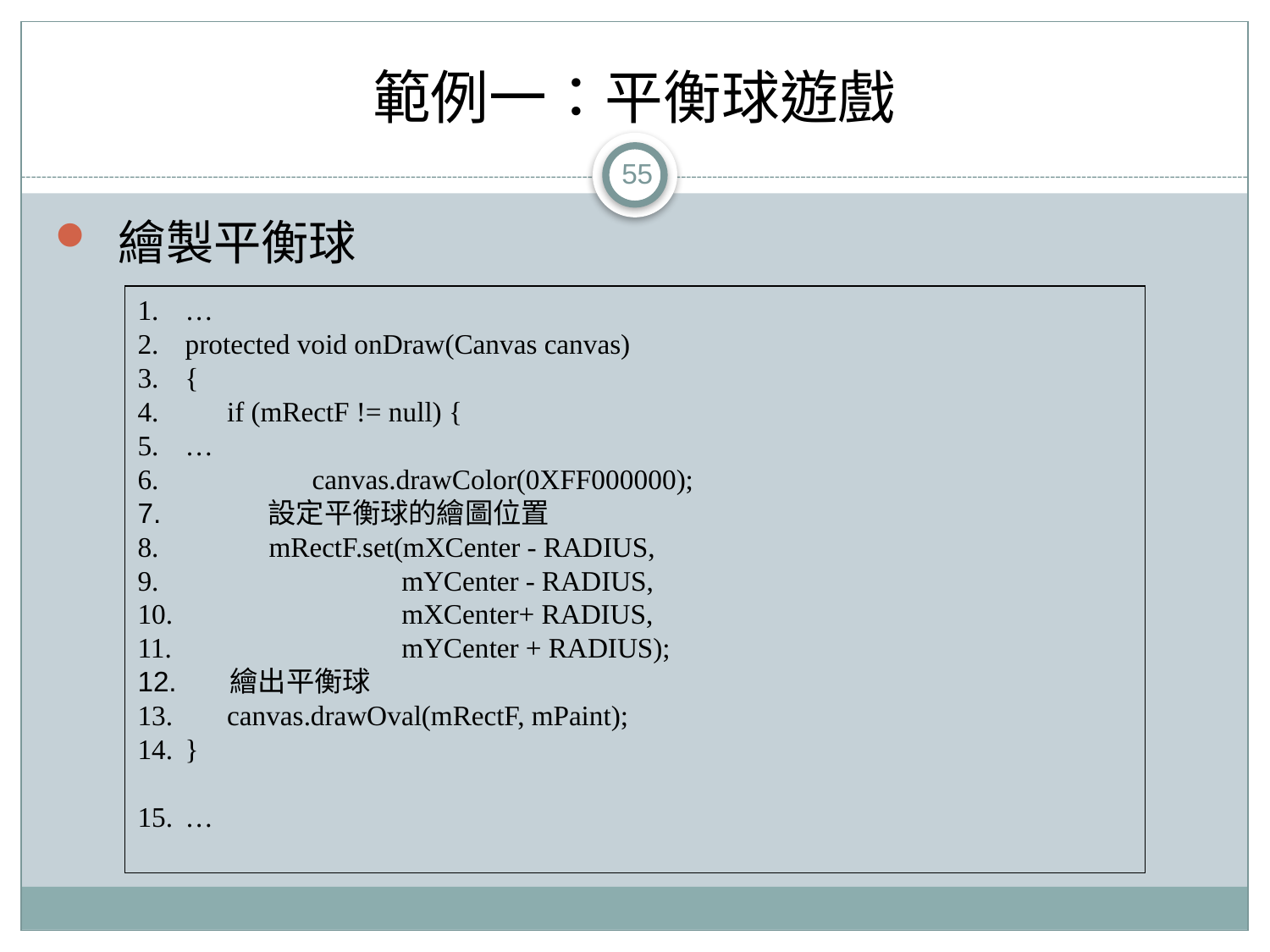

# 範例一：平衡球遊戲
55
繪製平衡球

…
protected void onDraw(Canvas canvas)
{
      if (mRectF != null) {
…
	canvas.drawColor(0XFF000000);
            設定平衡球的繪圖位置
            mRectF.set(mXCenter - RADIUS,
                               mYCenter - RADIUS,
                               mXCenter+ RADIUS,
                               mYCenter + RADIUS);
      繪出平衡球
      canvas.drawOval(mRectF, mPaint);
}

…